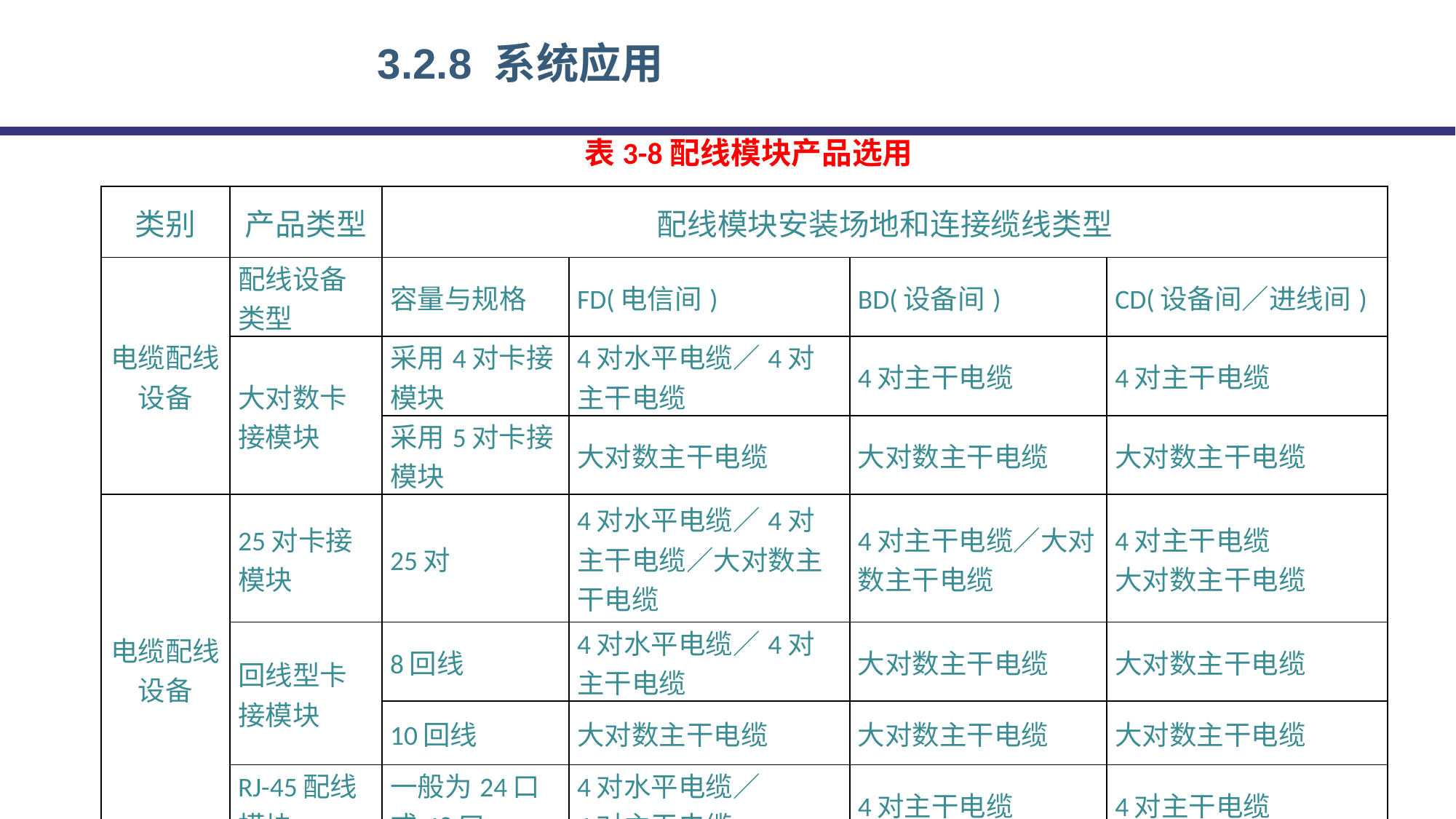

3.2.8 系统应用
表3-8配线模块产品选用
| 类别 | 产品类型 | 配线模块安装场地和连接缆线类型 |  |  |  |
| --- | --- | --- | --- | --- | --- |
| 电缆配线设备 | 配线设备类型 | 容量与规格 | FD(电信间) | BD(设备间) | CD(设备间／进线间) |
|  | 大对数卡接模块 | 采用4对卡接模块 | 4对水平电缆／4对主干电缆 | 4对主干电缆 | 4对主干电缆 |
|  |  | 采用5对卡接模块 | 大对数主干电缆 | 大对数主干电缆 | 大对数主干电缆 |
| 电缆配线设备 | 25对卡接模块 | 25对 | 4对水平电缆／4对主干电缆／大对数主干电缆 | 4对主干电缆／大对数主干电缆 | 4对主干电缆 大对数主干电缆 |
|  | 回线型卡接模块 | 8回线 | 4对水平电缆／4对主干电缆 | 大对数主干电缆 | 大对数主干电缆 |
|  |  | 10回线 | 大对数主干电缆 | 大对数主干电缆 | 大对数主干电缆 |
|  | RJ-45配线模块 | 一般为24口或48口 | 4对水平电缆／ 4对主干电缆 | 4对主干电缆 | 4对主干电缆 |